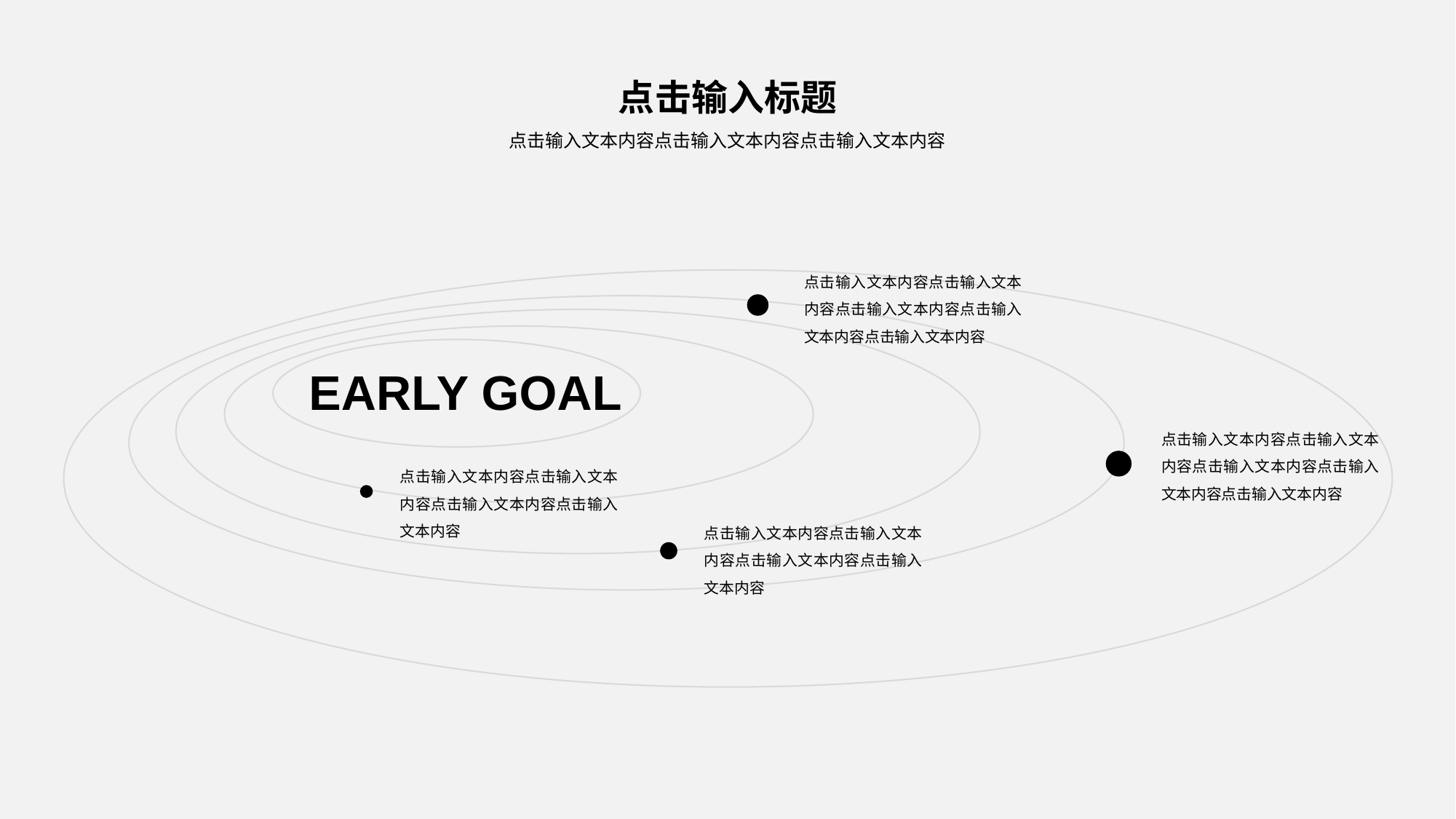

点击输入标题
点击输入文本内容点击输入文本内容点击输入文本内容
点击输入文本内容点击输入文本内容点击输入文本内容点击输入文本内容点击输入文本内容

EARLY GOAL

点击输入文本内容点击输入文本内容点击输入文本内容点击输入文本内容点击输入文本内容

点击输入文本内容点击输入文本内容点击输入文本内容点击输入文本内容

点击输入文本内容点击输入文本内容点击输入文本内容点击输入文本内容